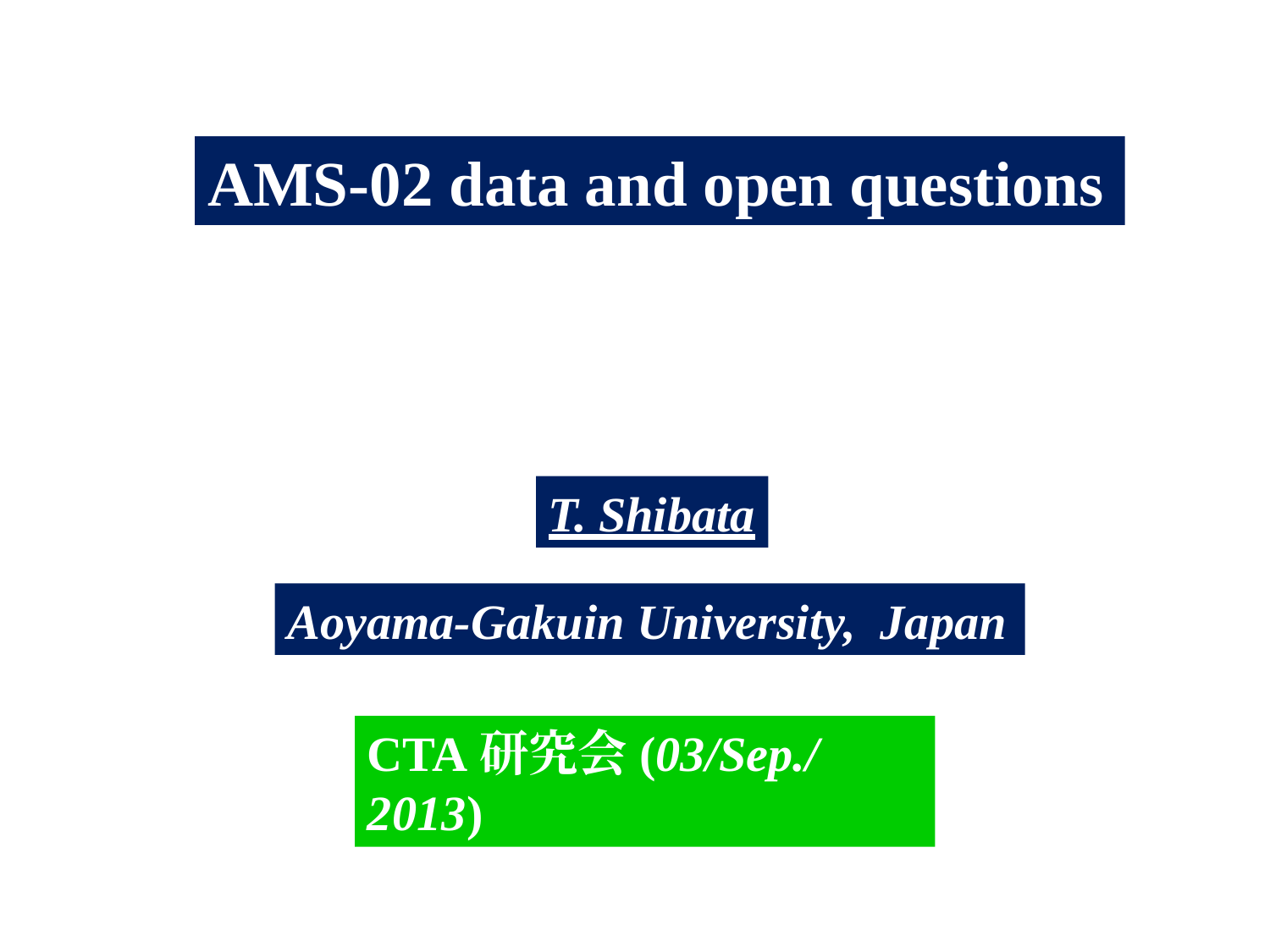

AMS-02 data and open questions
T. Shibata
Aoyama-Gakuin University,  Japan
CTA研究会(03/Sep./2013)